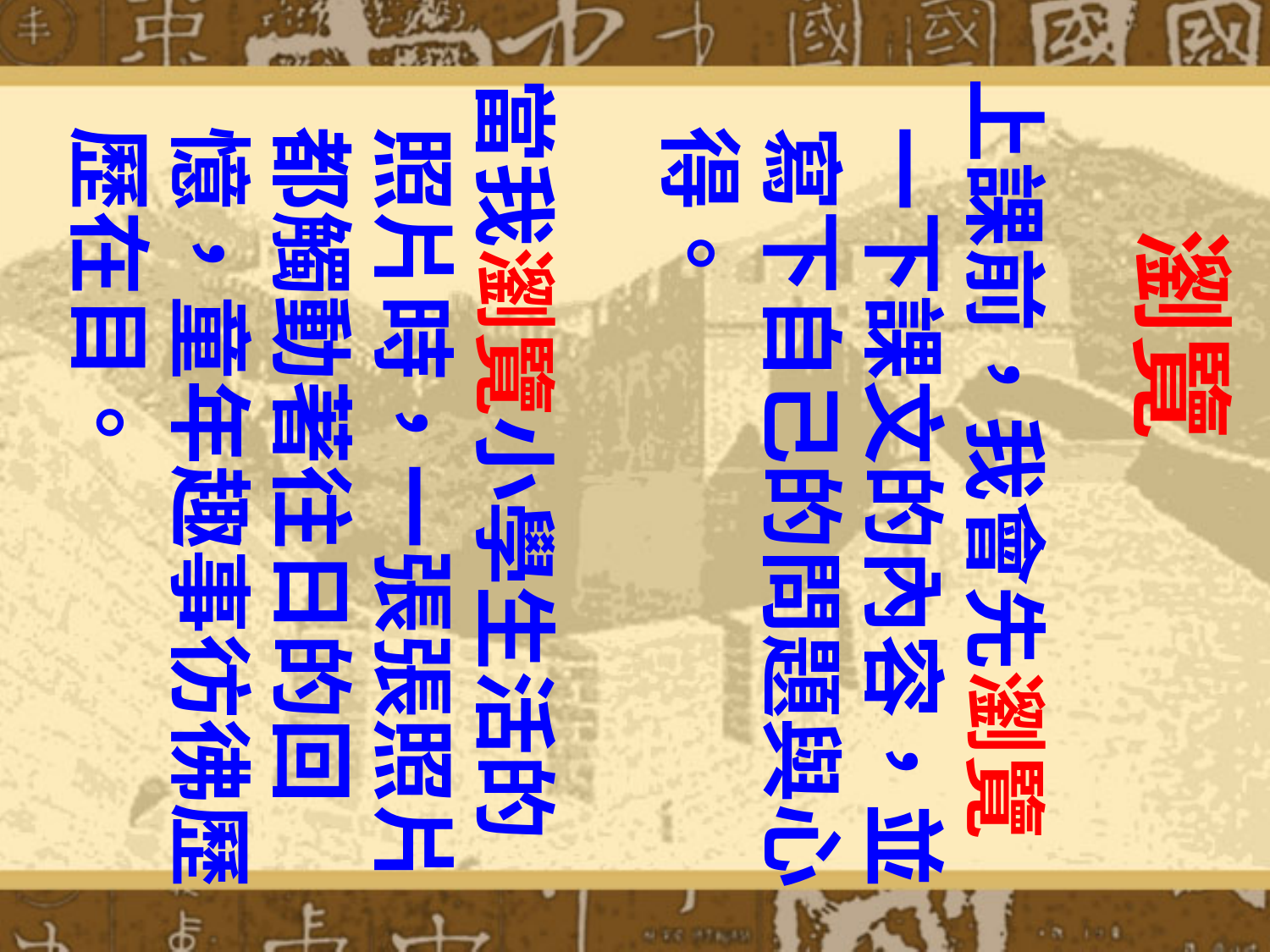

當我瀏覽小學生活的照片時，一張張照片都觸動著往日的回憶，童年趣事彷彿歷歷在目。
上課前，我會先瀏覽一下課文的內容，並寫下自己的問題與心得。
瀏覽